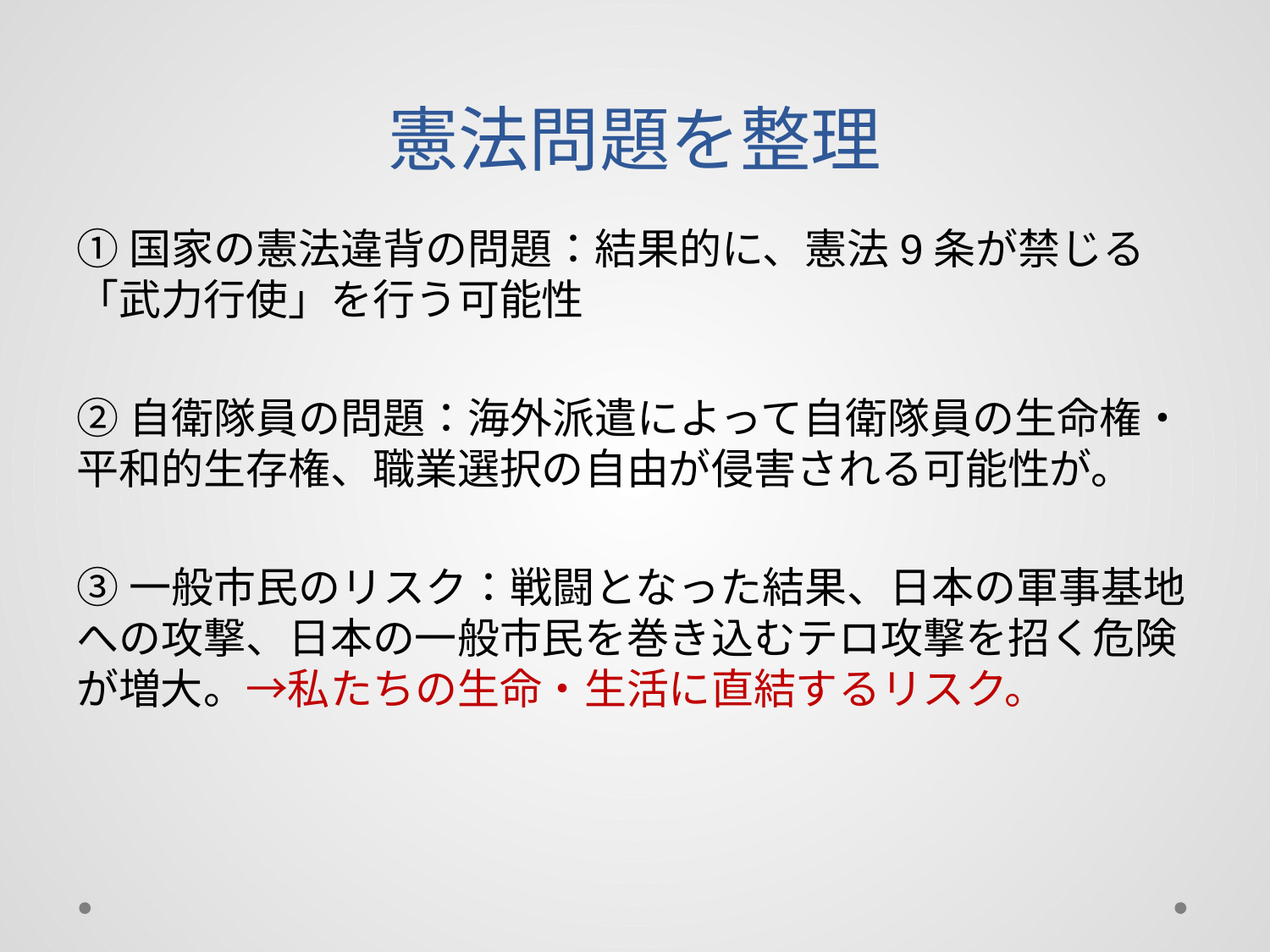

# 憲法問題を整理
①国家の憲法違背の問題：結果的に、憲法9条が禁じる「武力行使」を行う可能性

②自衛隊員の問題：海外派遣によって自衛隊員の生命権・平和的生存権、職業選択の自由が侵害される可能性が。

③一般市民のリスク：戦闘となった結果、日本の軍事基地への攻撃、日本の一般市民を巻き込むテロ攻撃を招く危険が増大。→私たちの生命・生活に直結するリスク。